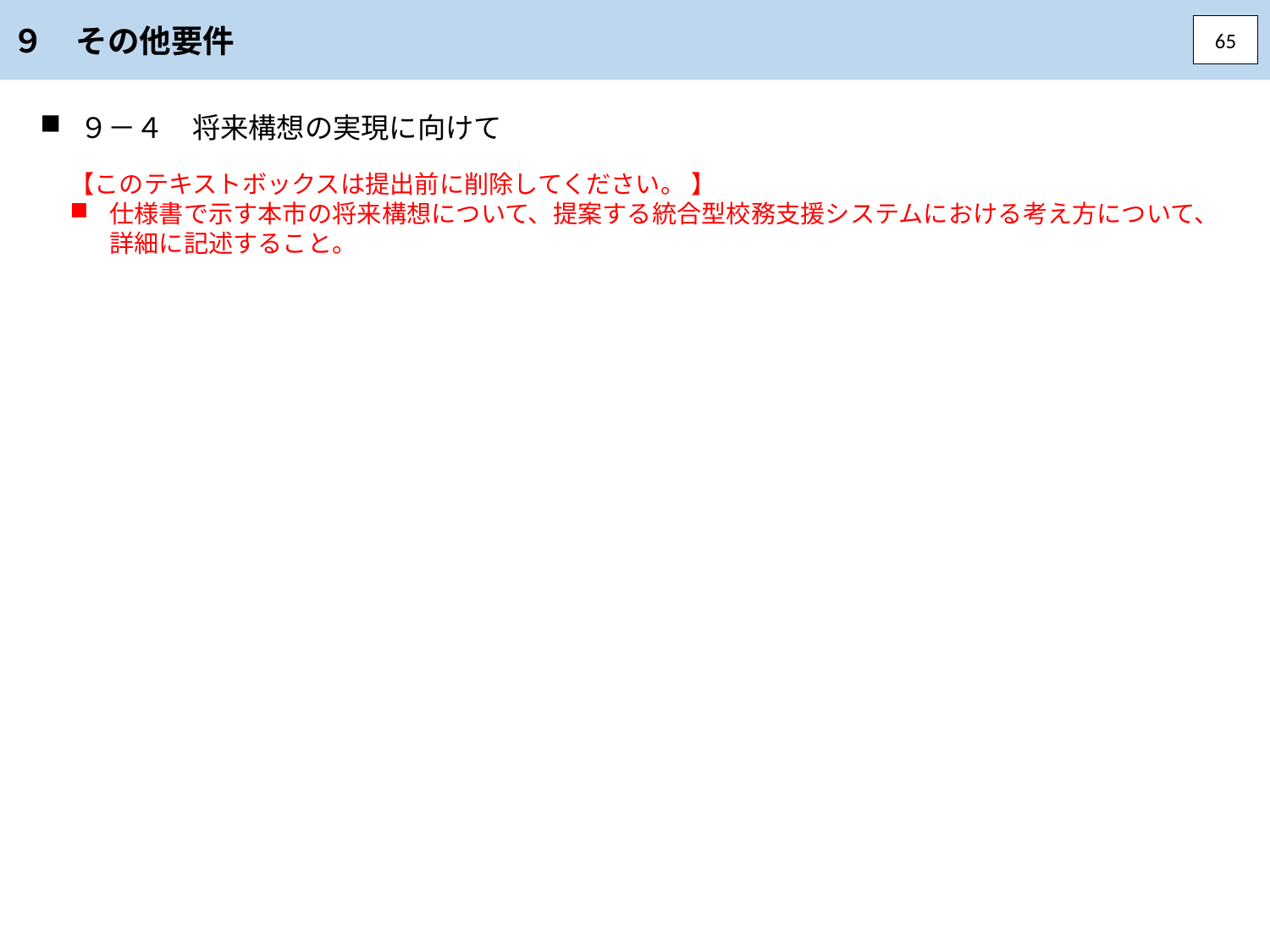

９　その他要件
65
９－４　将来構想の実現に向けて
【このテキストボックスは提出前に削除してください。 】
仕様書で示す本市の将来構想について、提案する統合型校務支援システムにおける考え方について、詳細に記述すること。